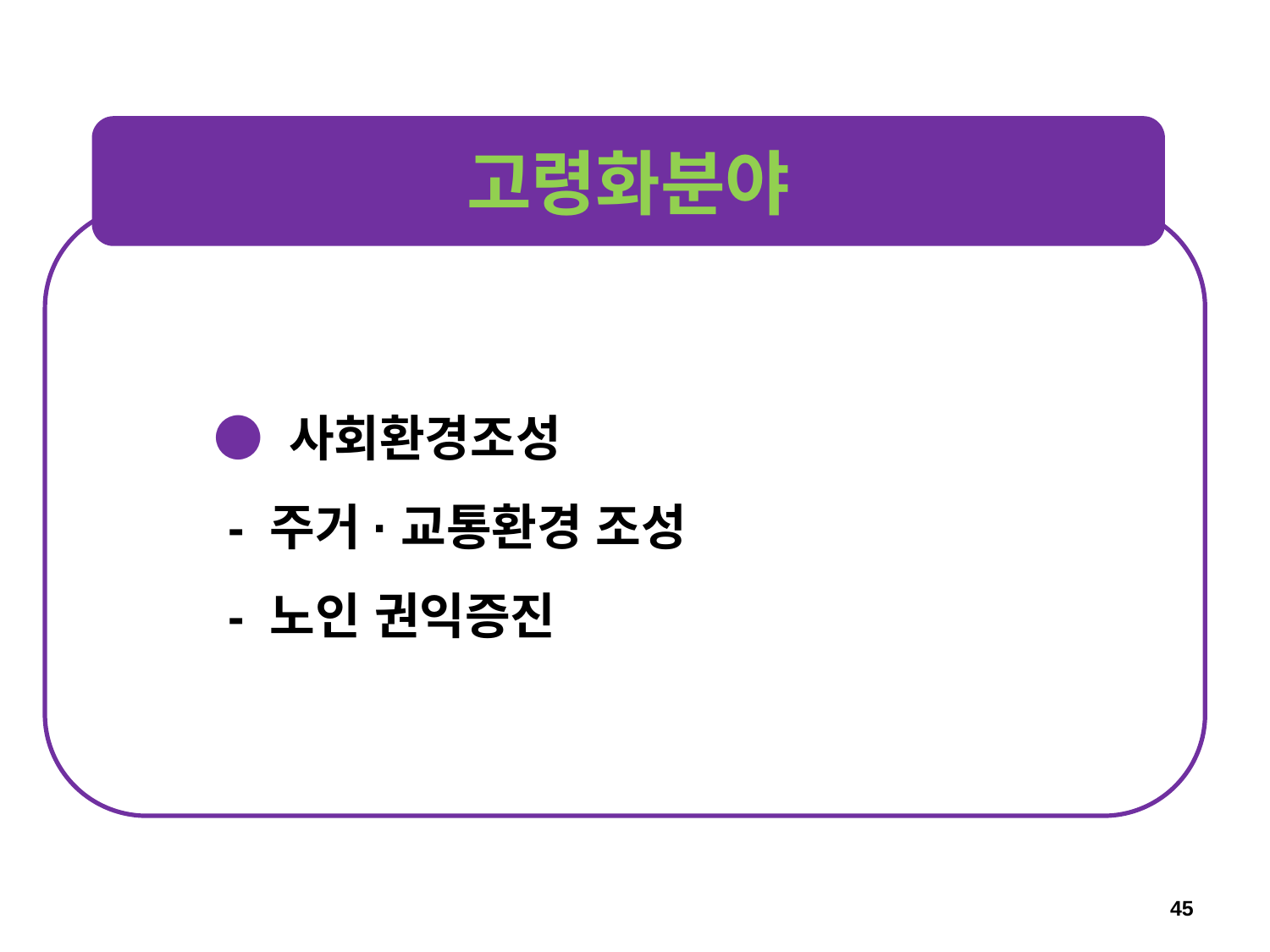

고령화분야
● 사회환경조성
 - 주거·교통환경 조성
 - 노인 권익증진
45